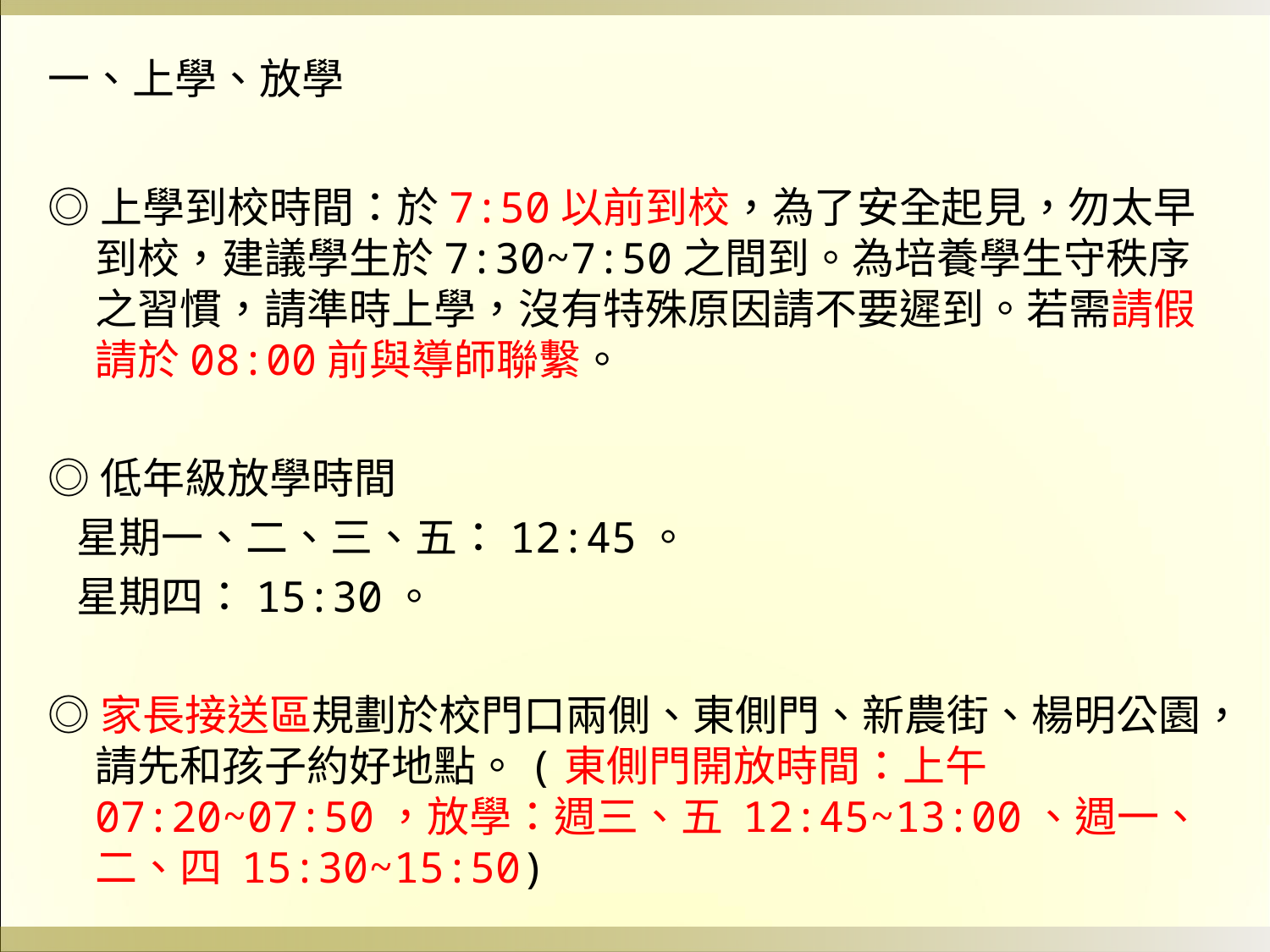

一、上學、放學

◎上學到校時間：於7:50以前到校，為了安全起見，勿太早到校，建議學生於7:30~7:50之間到。為培養學生守秩序之習慣，請準時上學，沒有特殊原因請不要遲到。若需請假請於08:00前與導師聯繫。

◎低年級放學時間
  星期一、二、三、五：12:45。
  星期四：15:30。

◎家長接送區規劃於校門口兩側、東側門、新農街、楊明公園，請先和孩子約好地點。(東側門開放時間：上午07:20~07:50，放學：週三、五 12:45~13:00、週一、二、四 15:30~15:50)